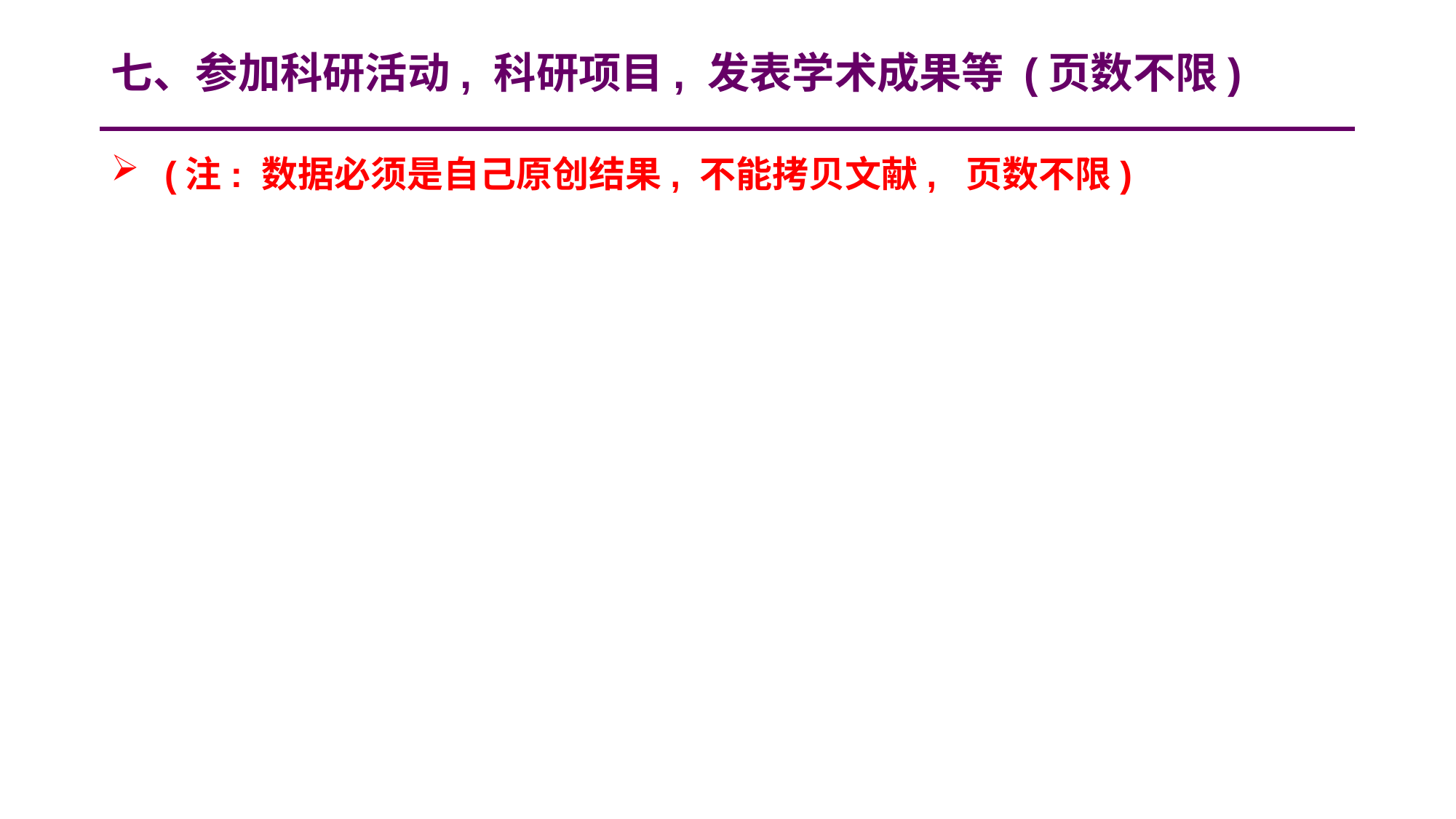

# 七、参加科研活动, 科研项目, 发表学术成果等 (页数不限)
(注: 数据必须是自己原创结果, 不能拷贝文献,  页数不限)